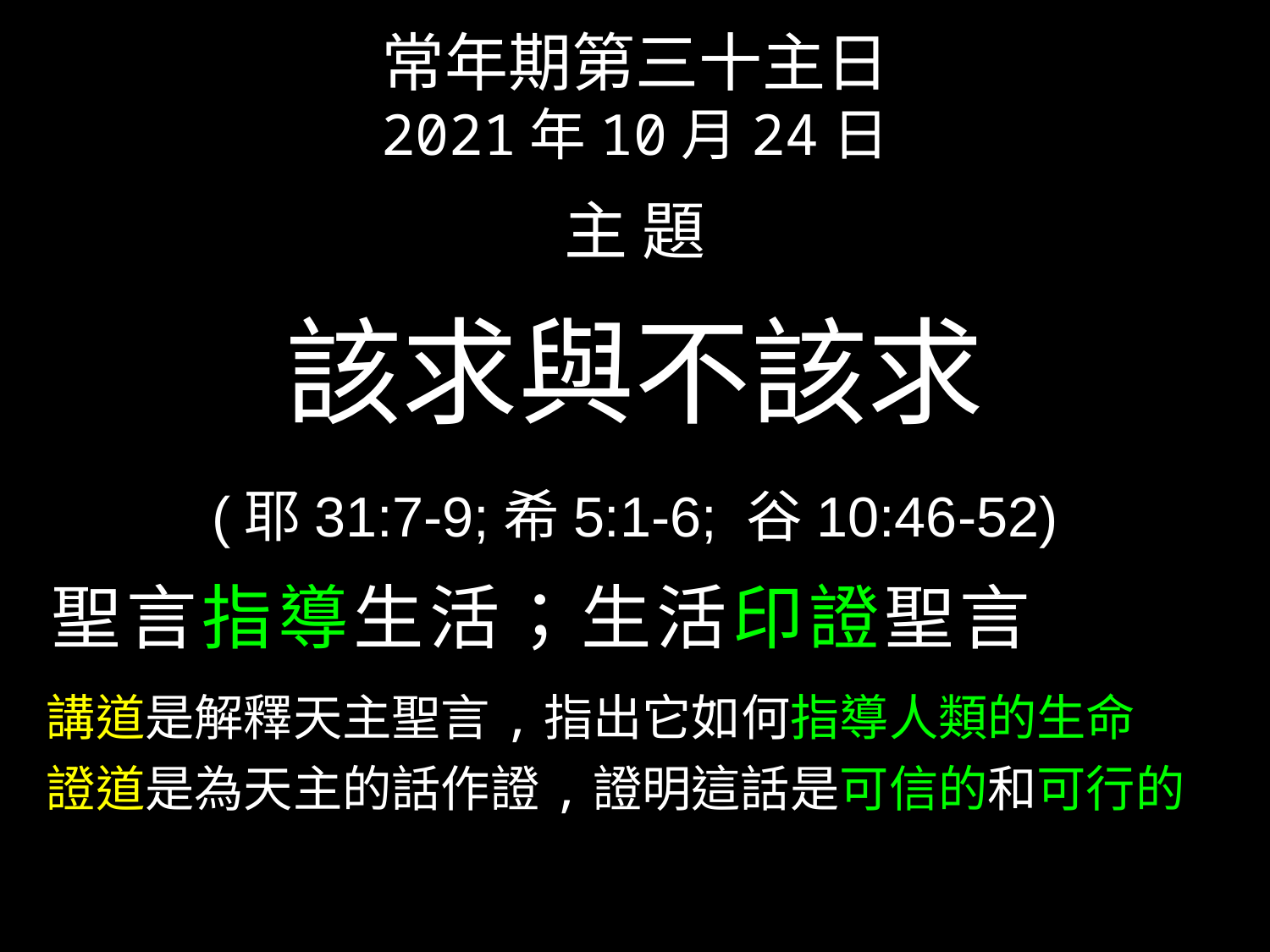

常年期第三十主日
2021年10月24日

主 題
該求與不該求
(耶31:7-9;希5:1-6; 谷10:46-52)
 聖言指導生活；生活印證聖言
  講道是解釋天主聖言,指出它如何指導人類的生命
  證道是為天主的話作證,證明這話是可信的和可行的